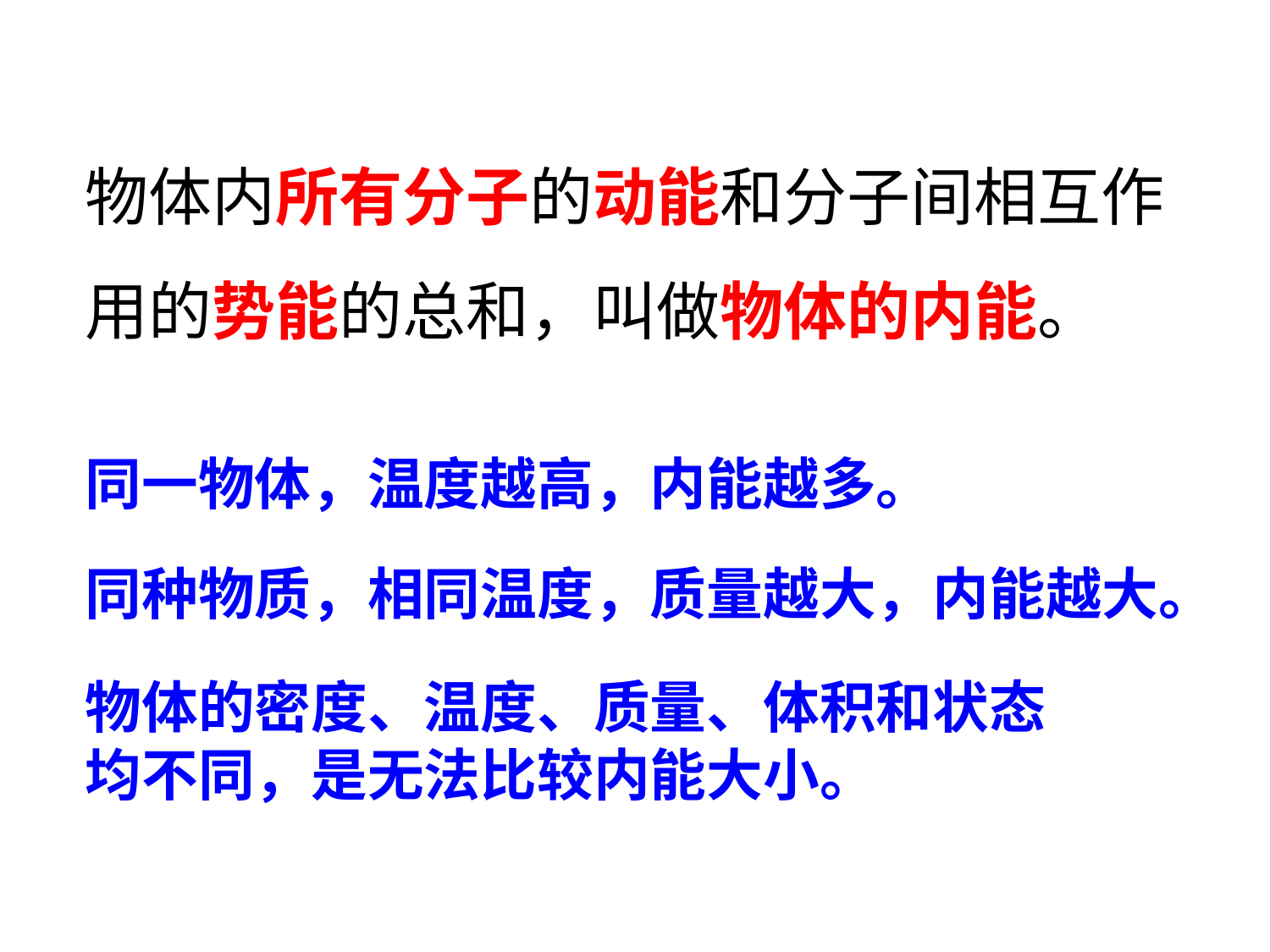

物体内所有分子的动能和分子间相互作用的势能的总和，叫做物体的内能。
同一物体，温度越高，内能越多。
同种物质，相同温度，质量越大，内能越大。
物体的密度、温度、质量、体积和状态均不同，是无法比较内能大小。